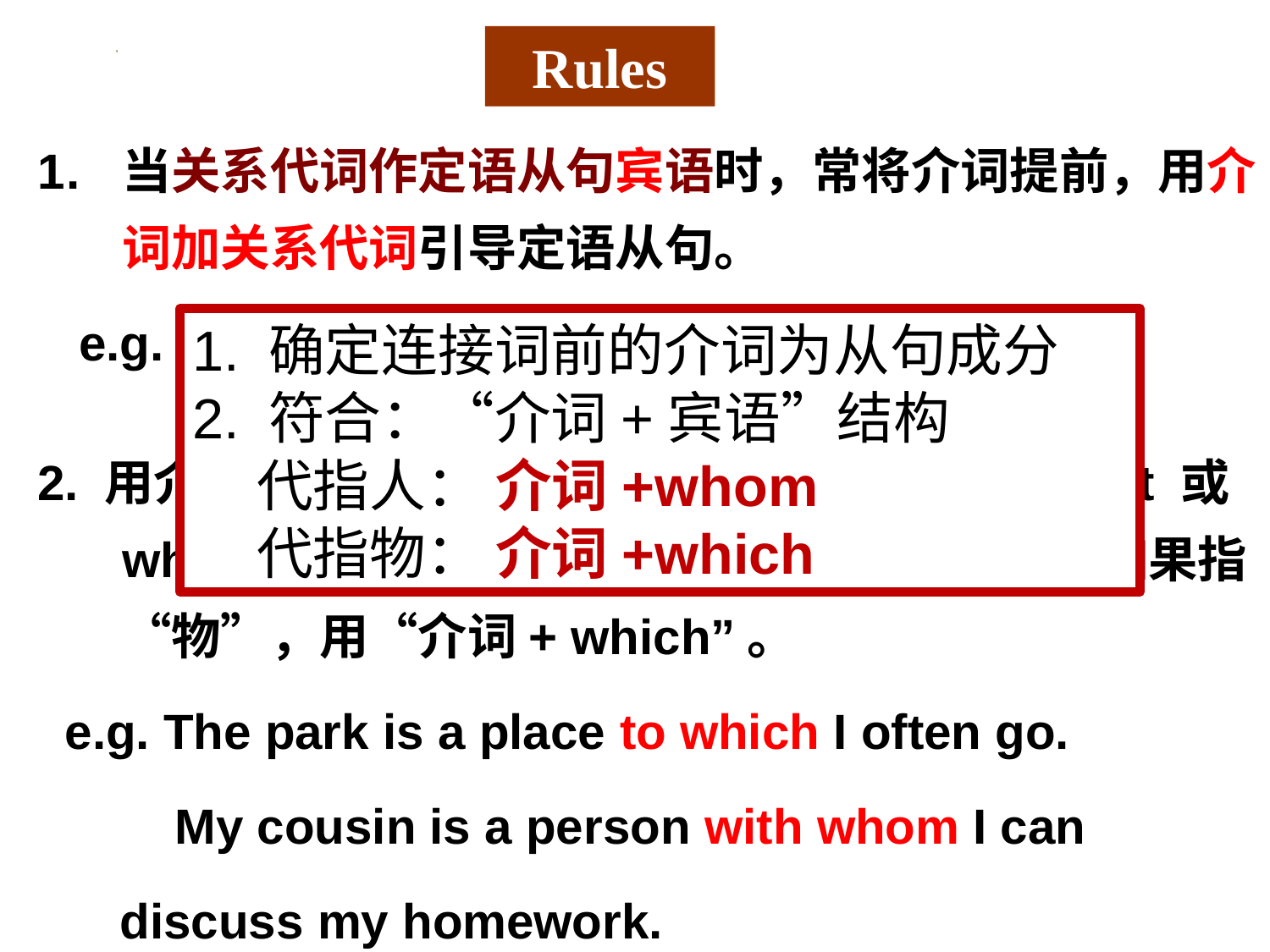

Rules
当关系代词作定语从句宾语时，常将介词提前，用介词加关系代词引导定语从句。
   e.g. The man about whom you talked is kind.

2. 用介词加关系代词引导定语从句时，不可用 that 或 who。如果指“人”，用 “介词+ whom”; 如果指“物”，用“介词+ which”。
  e.g. The park is a place to which I often go.
          My cousin is a person with whom I can
      discuss my homework.

1. 确定连接词前的介词为从句成分
2. 符合：“介词+宾语”结构
    代指人： 介词+whom
    代指物： 介词+which